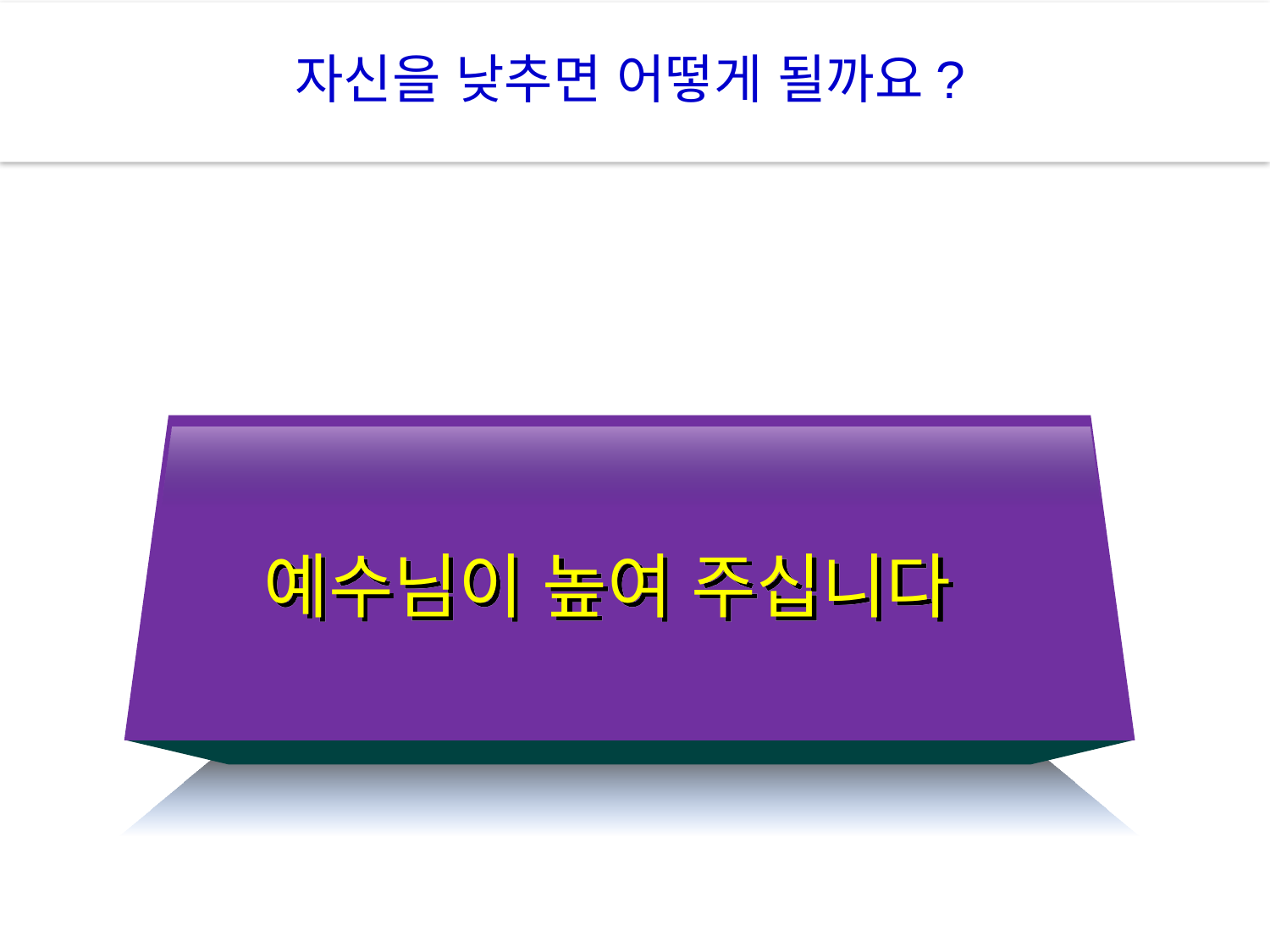

자신을 낮추면 어떻게 될까요?

예수님이 높여 주십니다